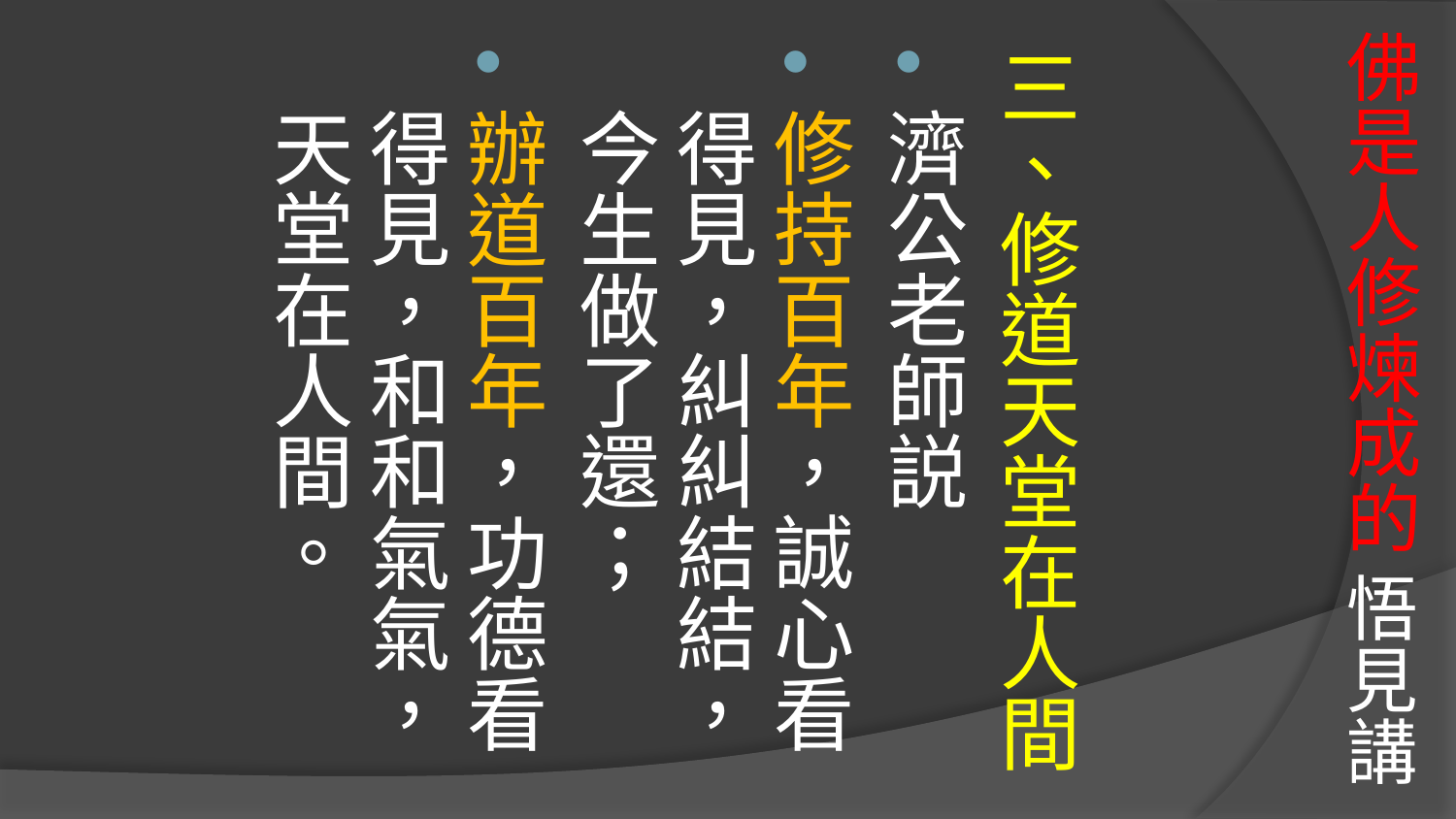

# 佛是人修煉成的 悟見講
三、修道天堂在人間
濟公老師説
修持百年，誠心看得見，糾糾結結，今生做了還；
辦道百年，功德看得見，和和氣氣，天堂在人間。